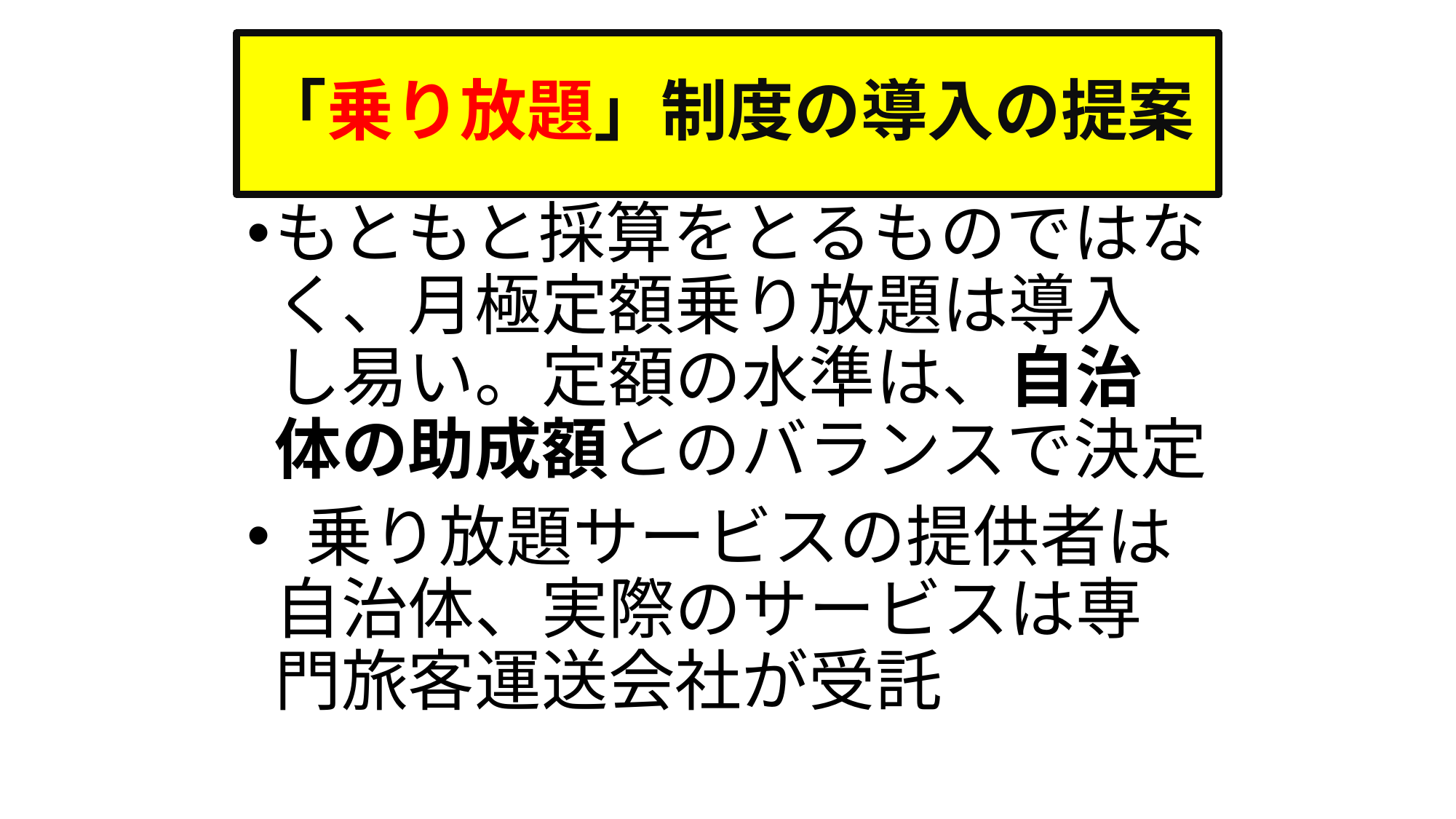

# 「乗り放題」制度の導入の提案
もともと採算をとるものではなく、月極定額乗り放題は導入し易い。定額の水準は、自治体の助成額とのバランスで決定
 乗り放題サービスの提供者は自治体、実際のサービスは専門旅客運送会社が受託